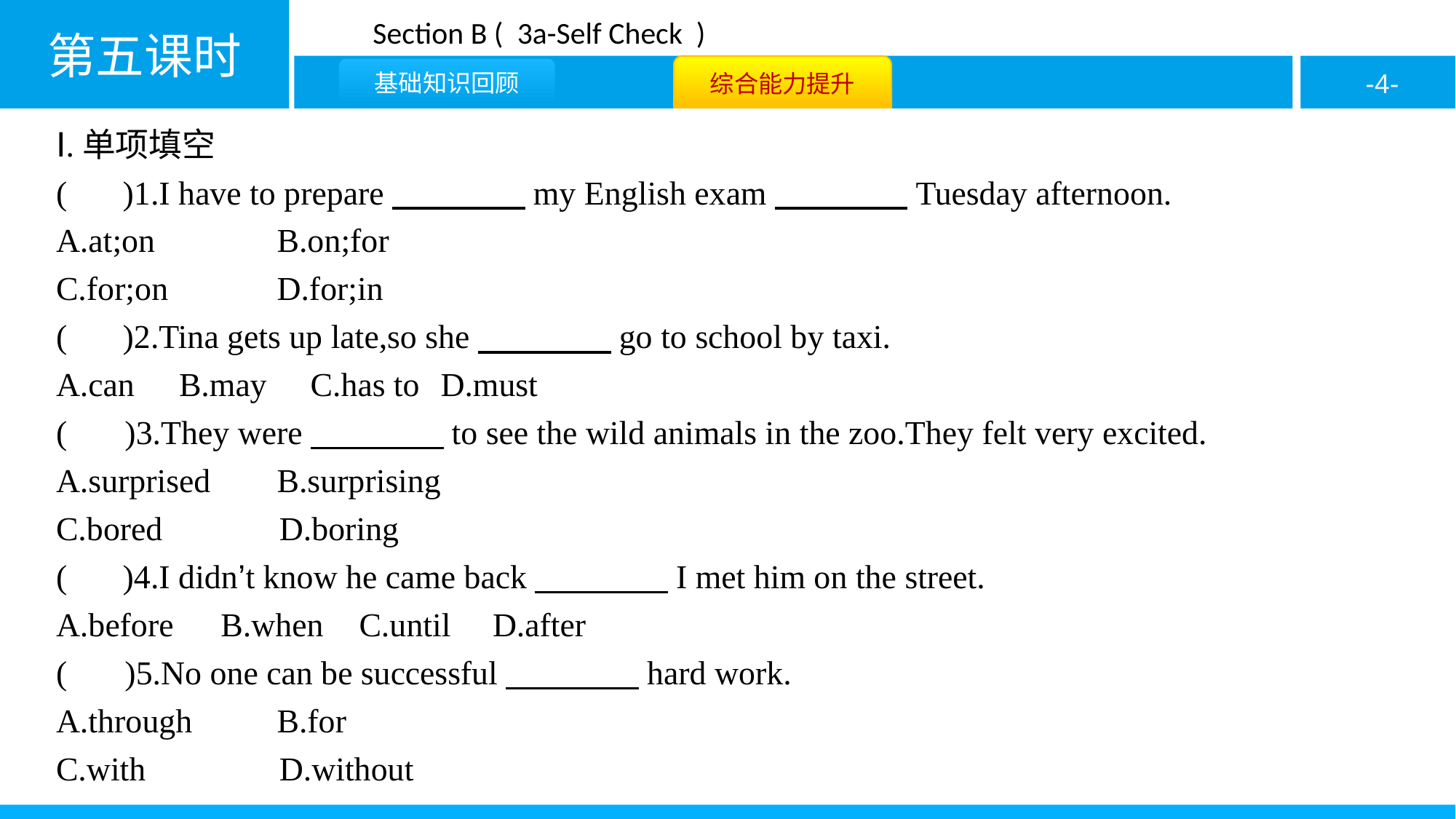

Ⅰ.单项填空
(  C  )1.I have to prepare　　　　my English exam　　　　Tuesday afternoon.
A.at;on   	B.on;for
C.for;on  	D.for;in
(  C  )2.Tina gets up late,so she　　　　go to school by taxi.
A.can	B.may	    C.has to	D.must
(  A  )3.They were　　　　to see the wild animals in the zoo.They felt very excited.
A.surprised	B.surprising
C.bored	            D.boring
(  C  )4.I didn’t know he came back　　　　I met him on the street.
A.before	     B.when	C.until	D.after
(  D  )5.No one can be successful　　　　hard work.
A.through	B.for
C.with	            D.without